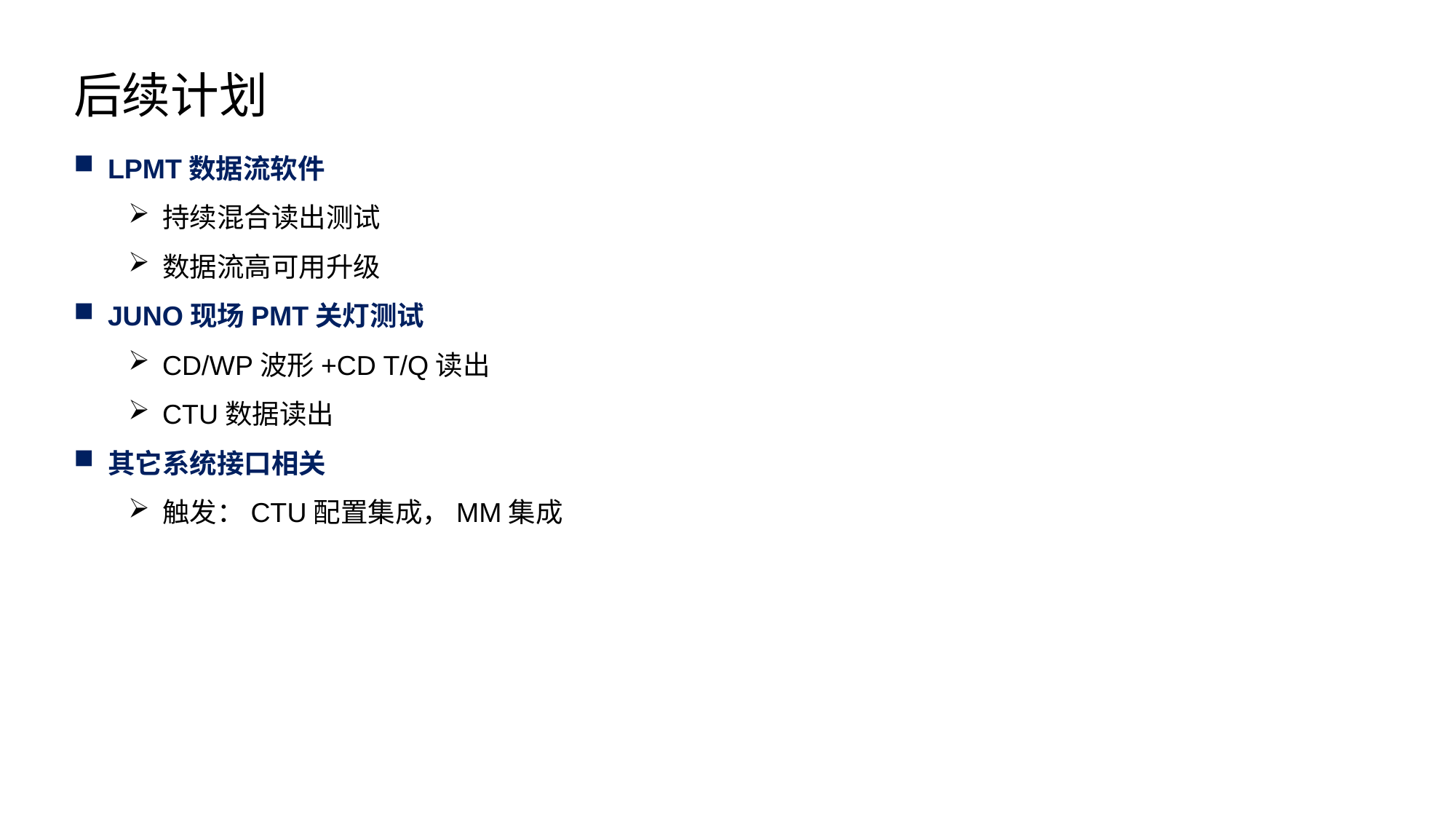

后续计划
LPMT数据流软件
持续混合读出测试
数据流高可用升级
JUNO现场PMT关灯测试
CD/WP波形+CD T/Q读出
CTU数据读出
其它系统接口相关
触发：CTU配置集成，MM集成